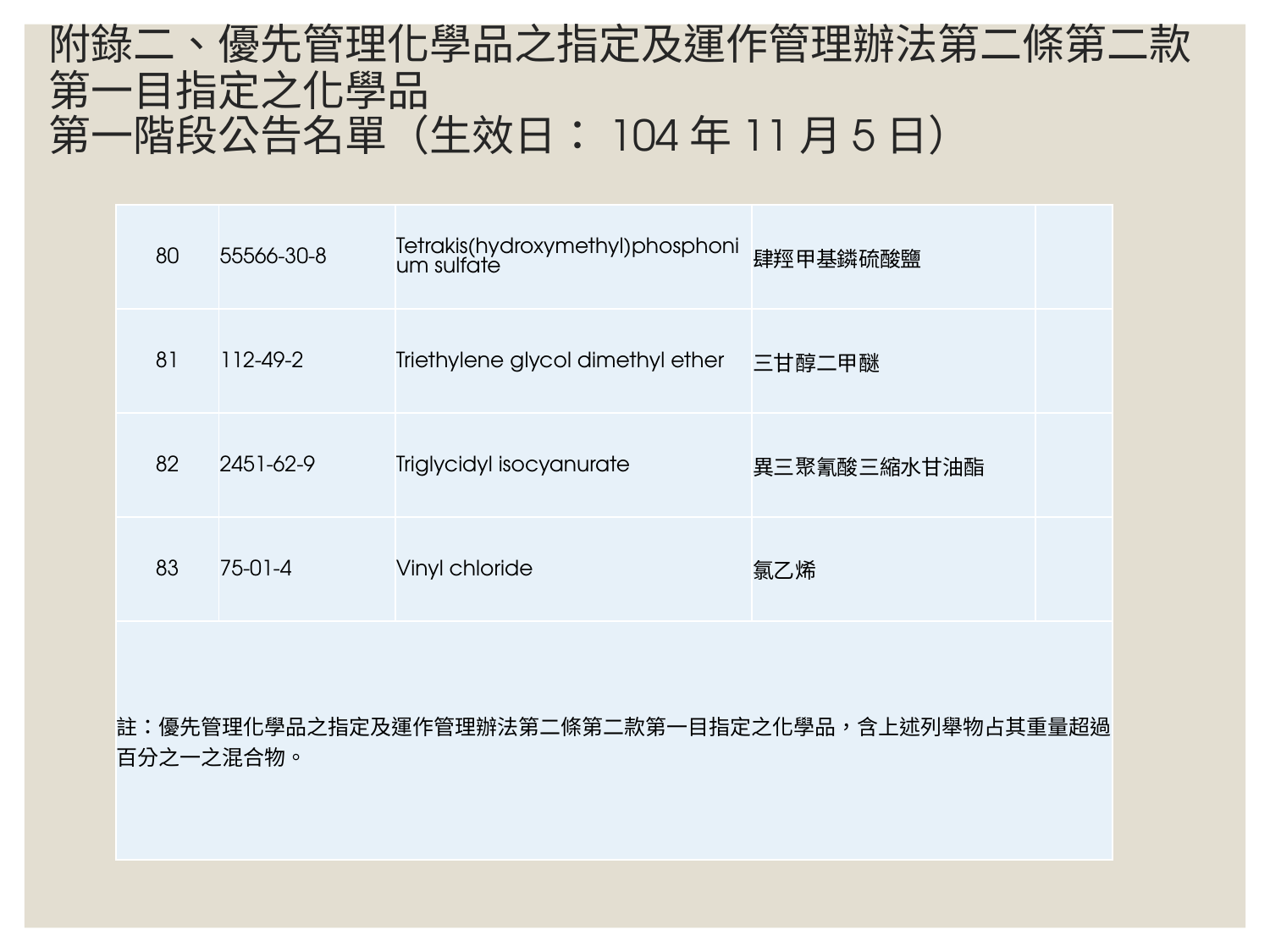

# 附錄二、優先管理化學品之指定及運作管理辦法第二條第二款第一目指定之化學品 第一階段公告名單（生效日：104年11月5日）
| 80 | 55566-30-8 | Tetrakis(hydroxymethyl)phosphonium sulfate | 肆羥甲基鏻硫酸鹽 |  |
| --- | --- | --- | --- | --- |
| 81 | 112-49-2 | Triethylene glycol dimethyl ether | 三甘醇二甲醚 |  |
| 82 | 2451-62-9 | Triglycidyl isocyanurate | 異三聚氰酸三縮水甘油酯 |  |
| 83 | 75-01-4 | Vinyl chloride | 氯乙烯 |  |
| 註：優先管理化學品之指定及運作管理辦法第二條第二款第一目指定之化學品，含上述列舉物占其重量超過百分之一之混合物。 |  |  |  |  |